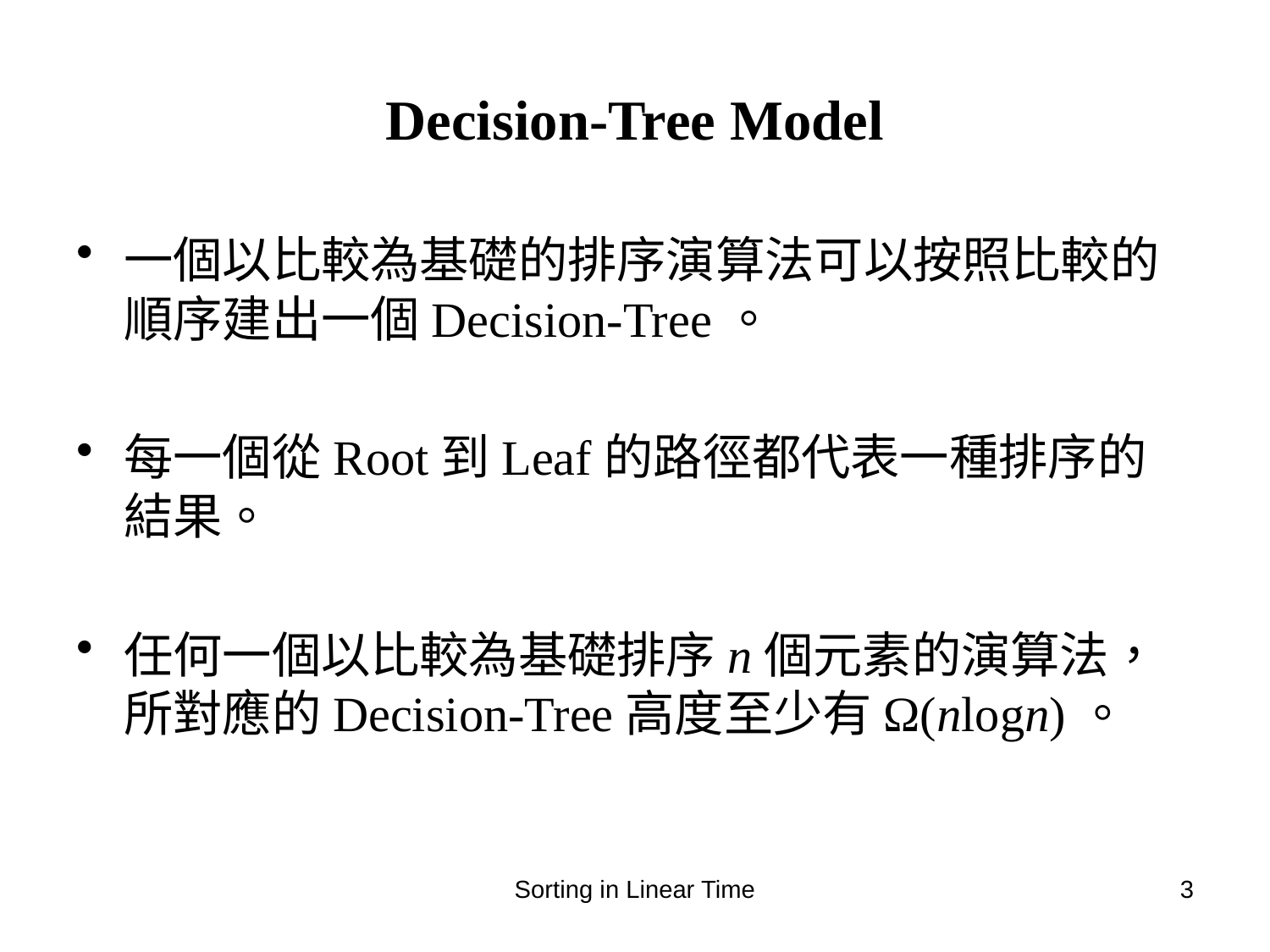

# Decision-Tree Model
一個以比較為基礎的排序演算法可以按照比較的順序建出一個Decision-Tree。

每一個從Root到Leaf的路徑都代表一種排序的結果。

任何一個以比較為基礎排序n個元素的演算法，所對應的Decision-Tree高度至少有Ω(nlogn)。
Sorting in Linear Time
3